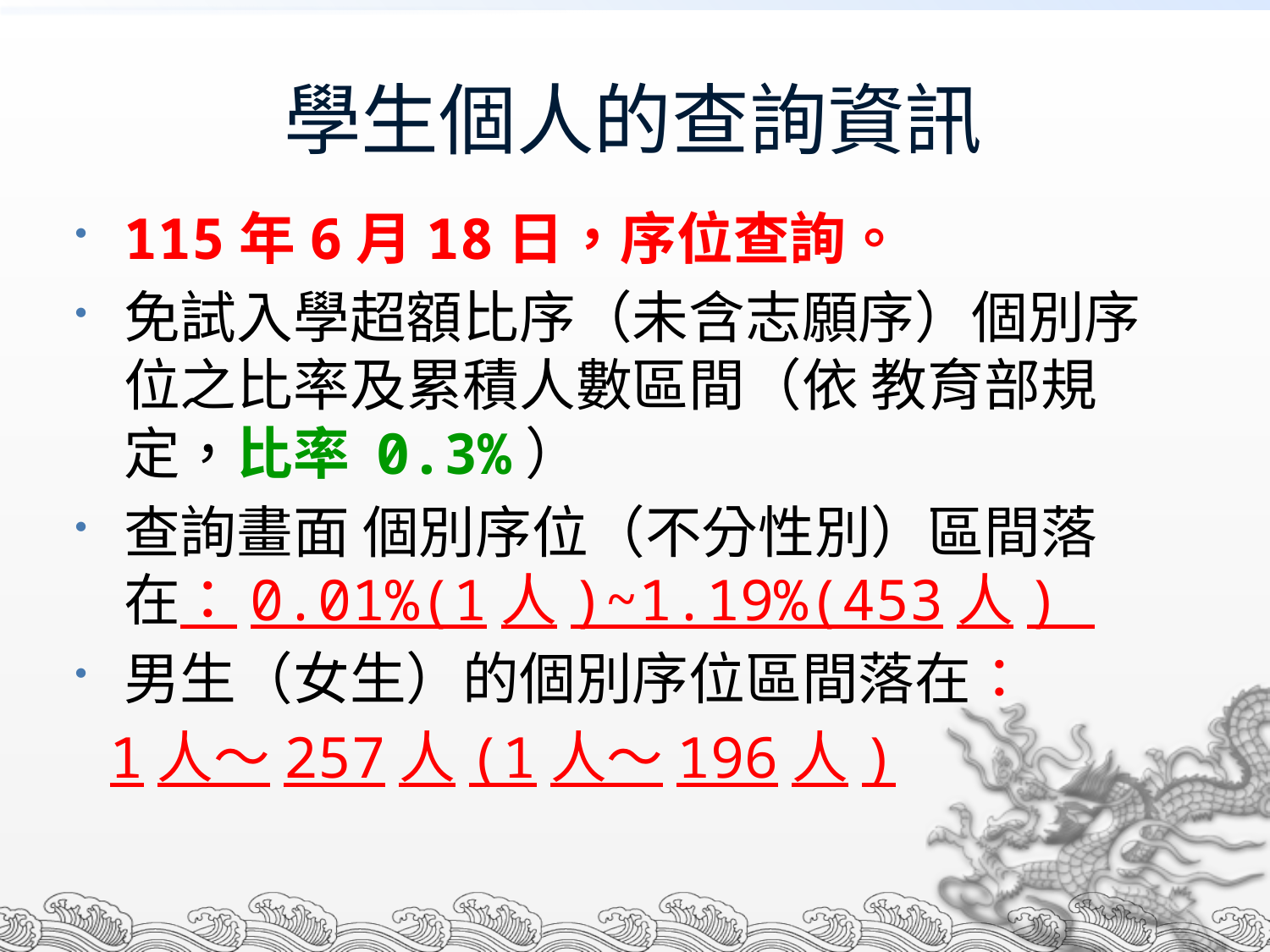

# 學生個人的查詢資訊
115年6月18日，序位查詢。
免試入學超額比序（未含志願序）個別序位之比率及累積人數區間（依 教育部規定，比率 0.3%）
查詢畫面 個別序位（不分性別）區間落在：0.01%(1人)~1.19%(453人)
男生（女生）的個別序位區間落在：
 1人～257人(1人～196人)